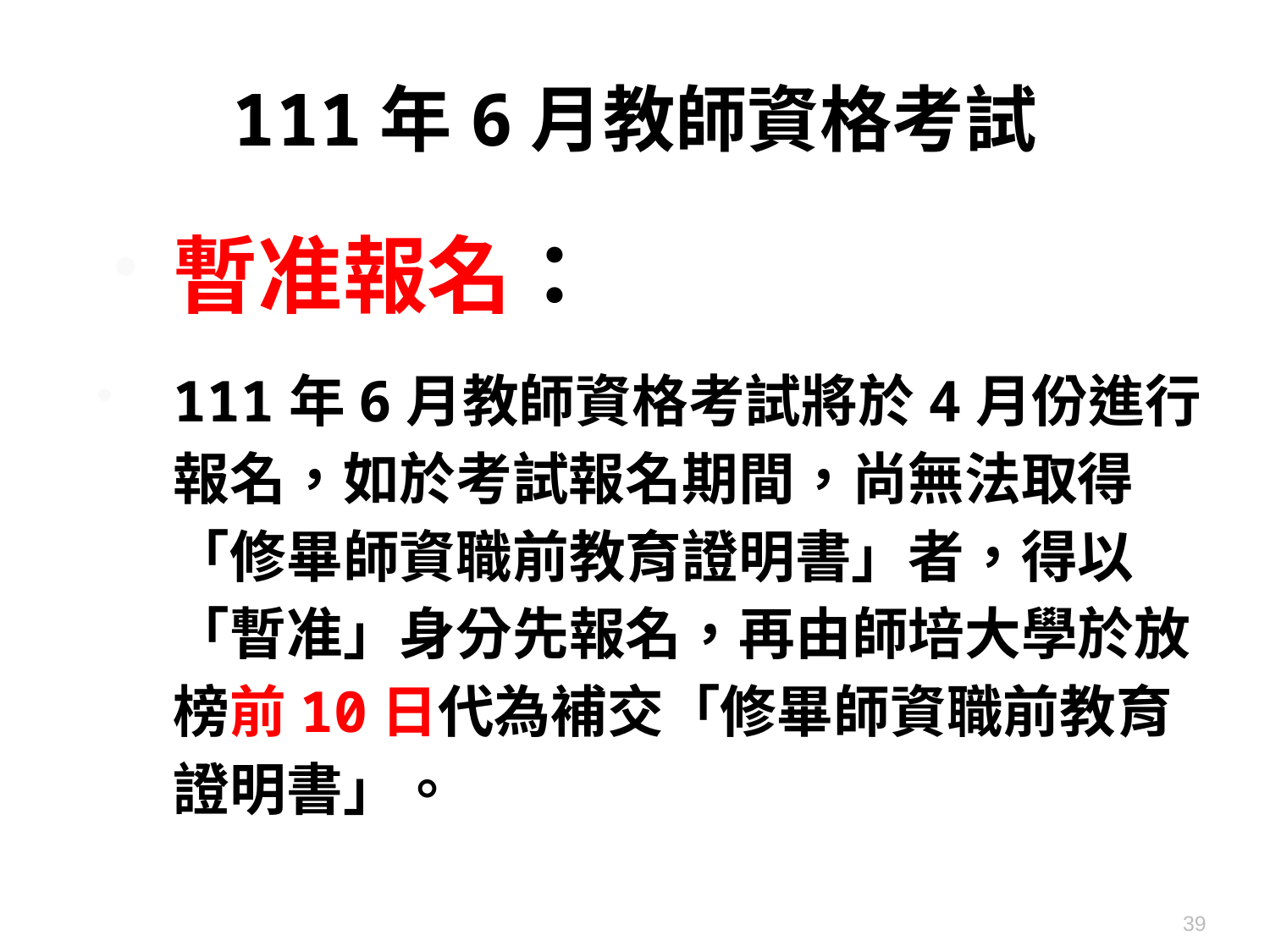

# 111年6月教師資格考試
暫准報名：
111年6月教師資格考試將於4月份進行報名，如於考試報名期間，尚無法取得「修畢師資職前教育證明書」者，得以「暫准」身分先報名，再由師培大學於放榜前10日代為補交「修畢師資職前教育證明書」。

39